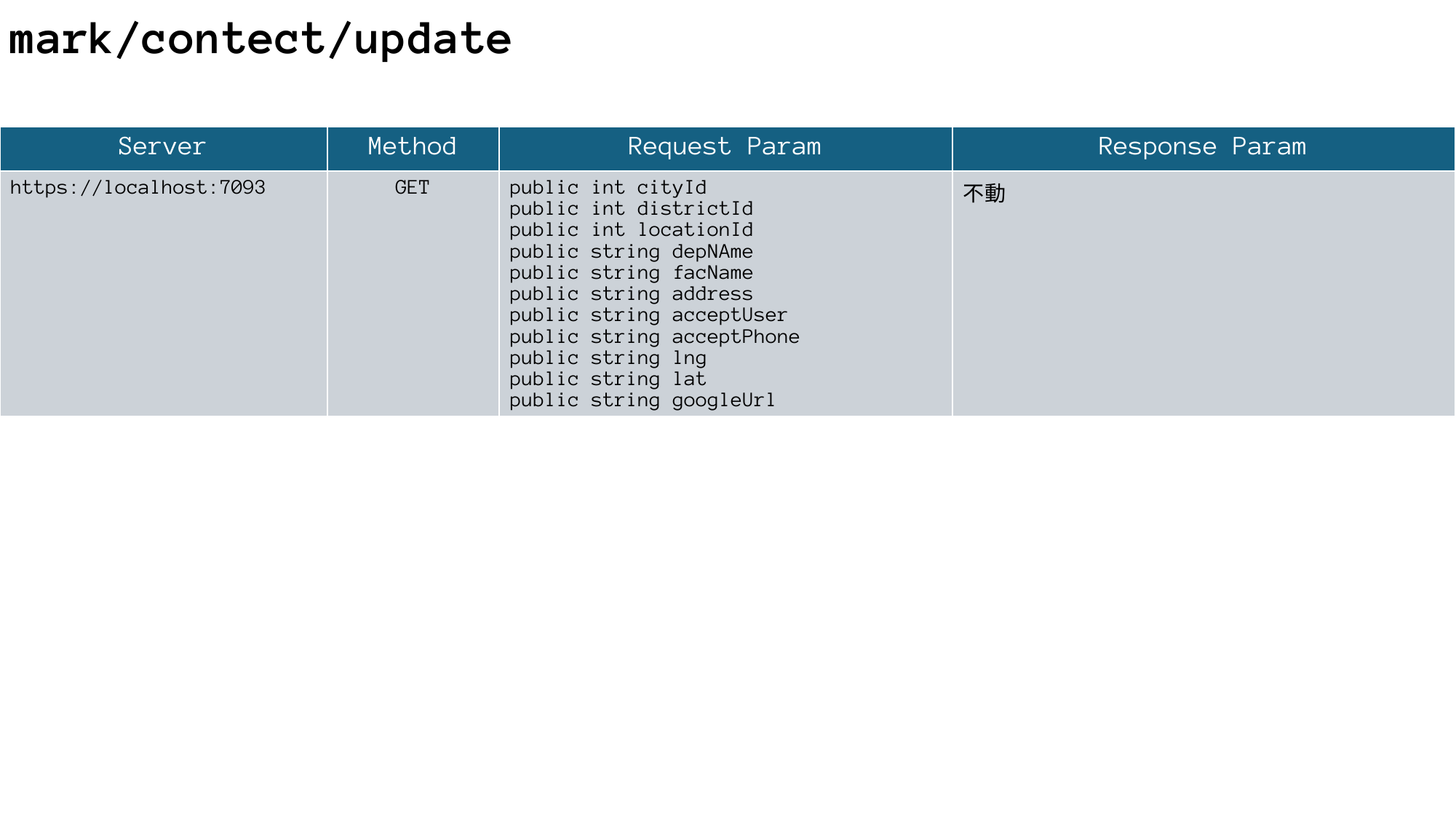

mark/contect/update
| Server | Method | Request Param | Response Param |
| --- | --- | --- | --- |
| https://localhost:7093 | GET | public int cityId public int districtId public int locationId public string depNAme public string facName public string address public string acceptUser public string acceptPhone public string lng public string lat public string googleUrl | 不動 |